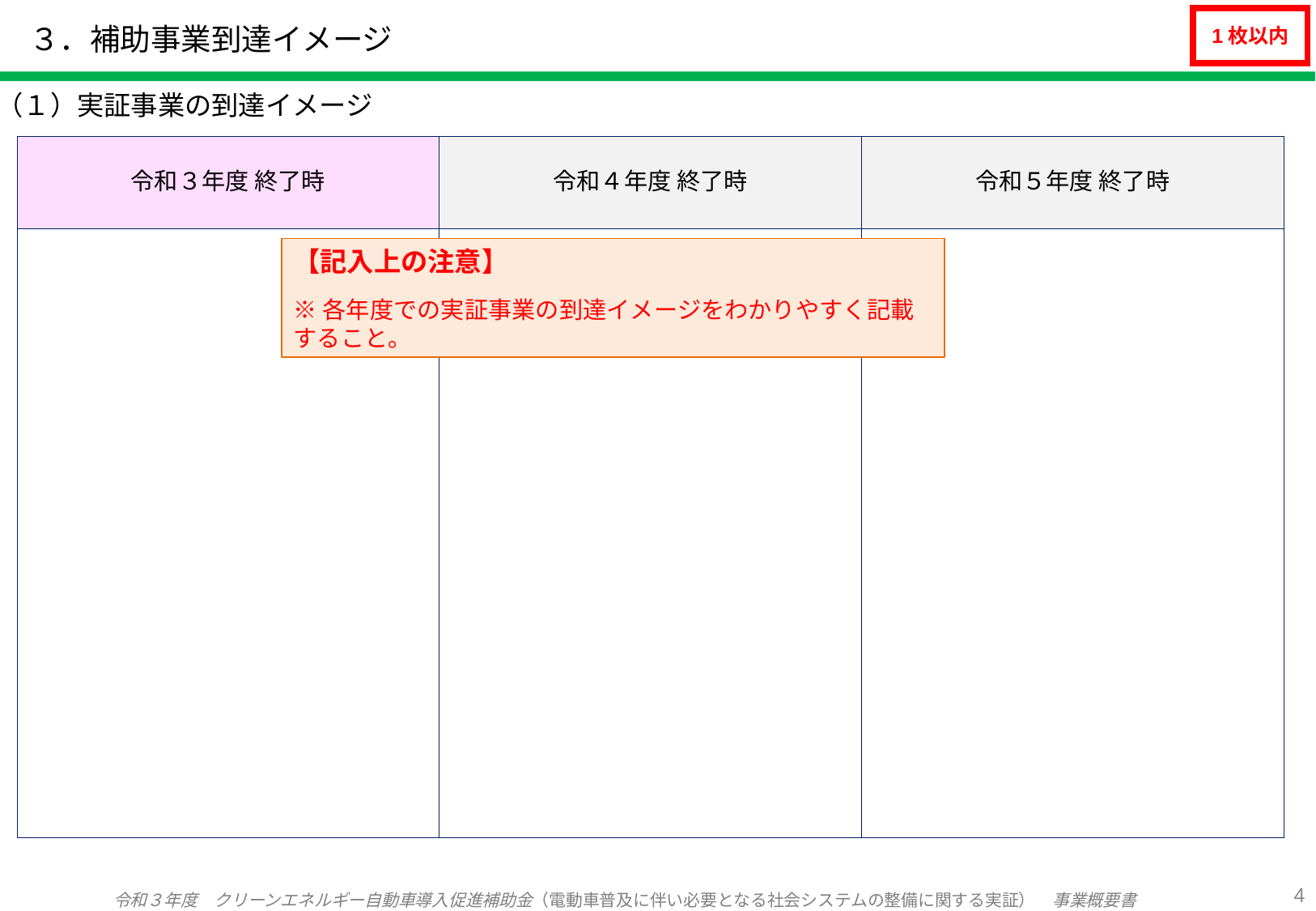

# ３．補助事業到達イメージ
1枚以内
（１）実証事業の到達イメージ
| 令和３年度 終了時 | 令和４年度 終了時 | 令和５年度 終了時 |
| --- | --- | --- |
|  |  |  |
【記入上の注意】

※各年度での実証事業の到達イメージをわかりやすく記載すること。
4